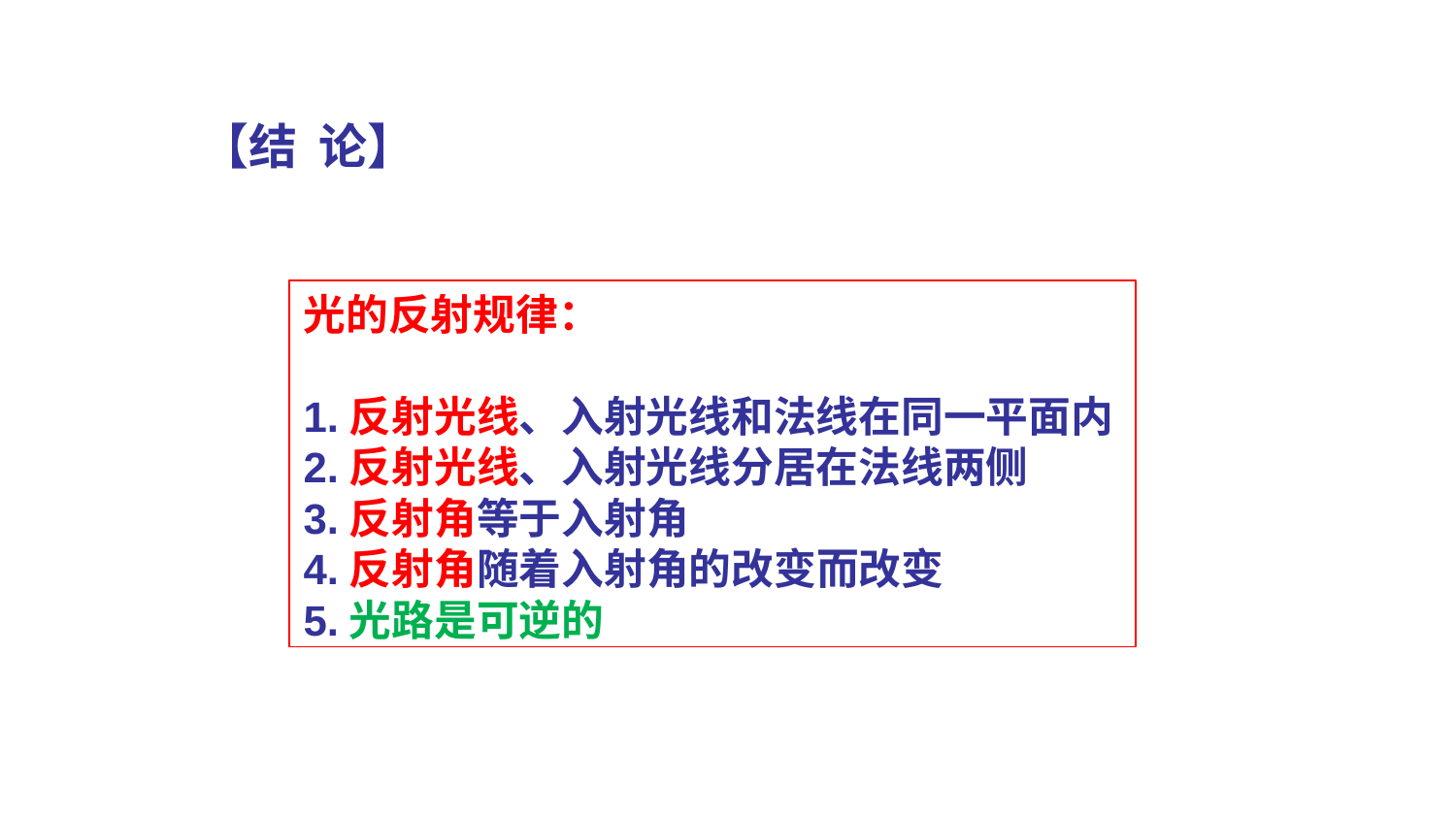

【结  论】
光的反射规律：

1.反射光线、入射光线和法线在同一平面内
2.反射光线、入射光线分居在法线两侧
3.反射角等于入射角
4.反射角随着入射角的改变而改变
5.光路是可逆的